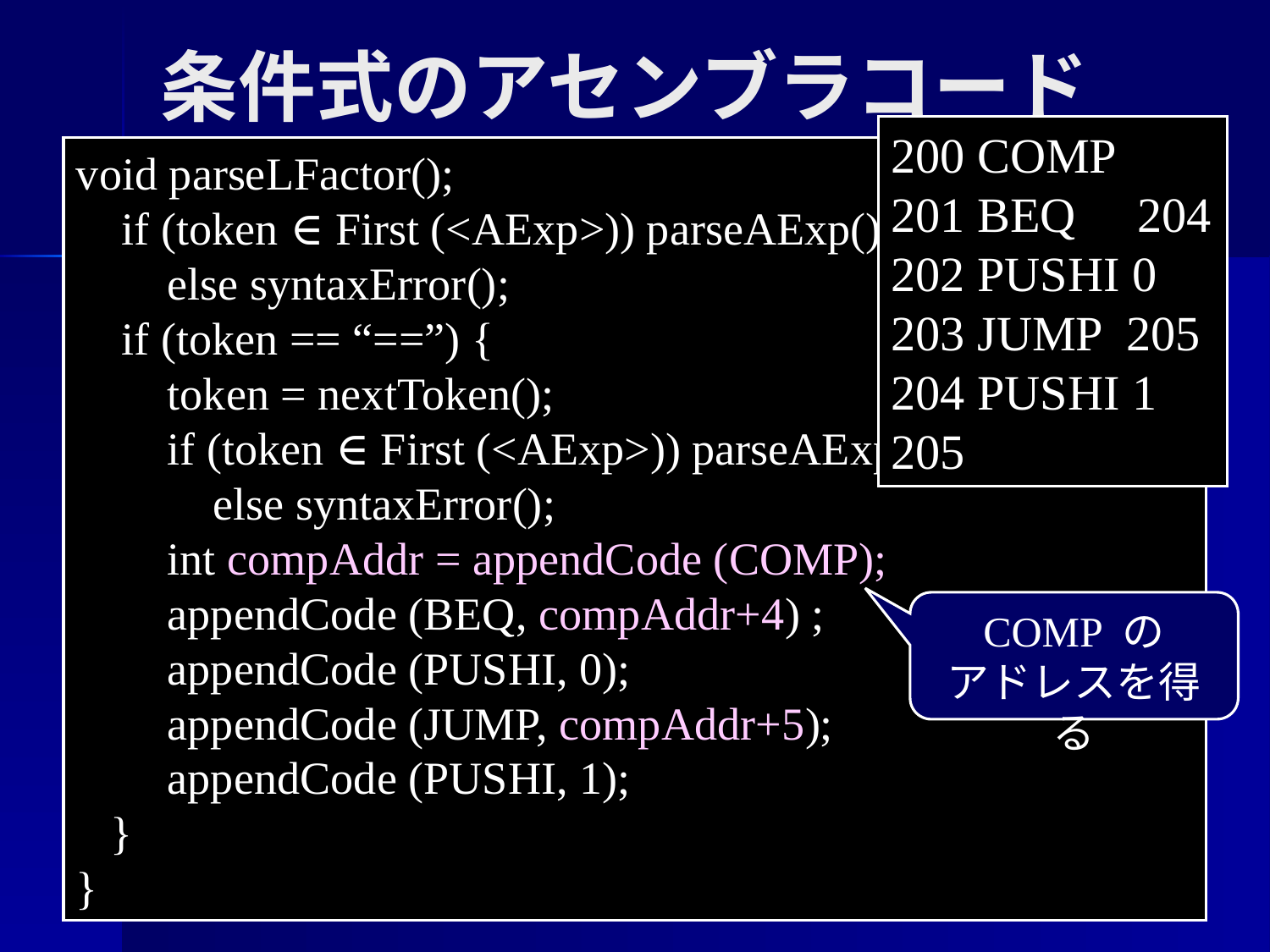

条件式のアセンブラコード
200 COMP
201 BEQ     204
202 PUSHI 0
203 JUMP  205
204 PUSHI 1
205
void parseLFactor();
    if (token ∈ First (<AExp>)) parseAExp();
        else syntaxError();
    if (token == “==”) {
        token = nextToken();
        if (token ∈ First (<AExp>)) parseAExp();
            else syntaxError();
        int compAddr = appendCode (COMP);
        appendCode (BEQ, compAddr+4) ;
        appendCode (PUSHI, 0);
        appendCode (JUMP, compAddr+5);
        appendCode (PUSHI, 1);
   }
}
COMP の
アドレスを得る